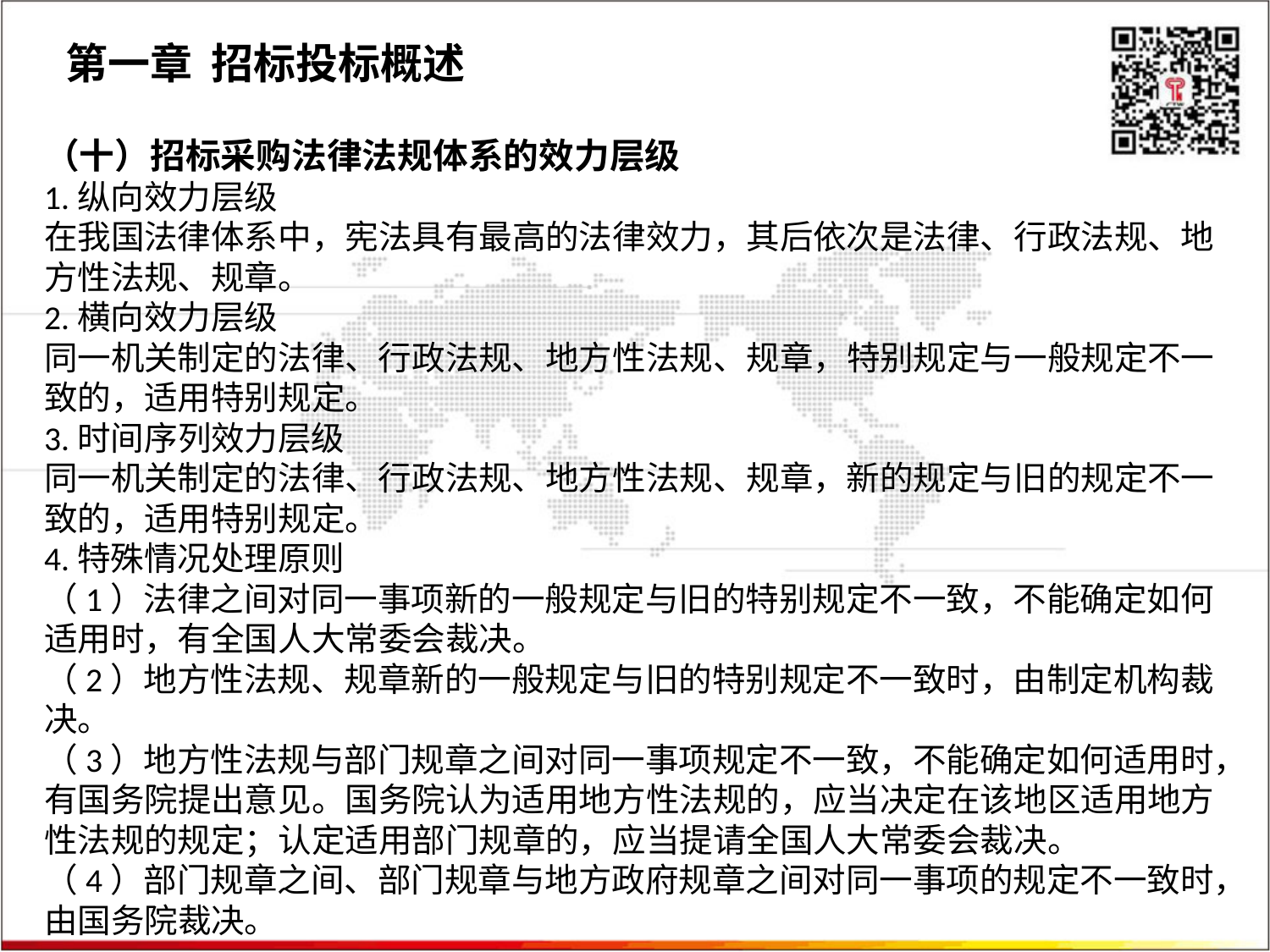

第一章  招标投标概述
（十）招标采购法律法规体系的效力层级
1.纵向效力层级
在我国法律体系中，宪法具有最高的法律效力，其后依次是法律、行政法规、地方性法规、规章。
2.横向效力层级
同一机关制定的法律、行政法规、地方性法规、规章，特别规定与一般规定不一致的，适用特别规定。
3.时间序列效力层级
同一机关制定的法律、行政法规、地方性法规、规章，新的规定与旧的规定不一致的，适用特别规定。
4.特殊情况处理原则
（1）法律之间对同一事项新的一般规定与旧的特别规定不一致，不能确定如何适用时，有全国人大常委会裁决。
（2）地方性法规、规章新的一般规定与旧的特别规定不一致时，由制定机构裁决。
（3）地方性法规与部门规章之间对同一事项规定不一致，不能确定如何适用时，有国务院提出意见。国务院认为适用地方性法规的，应当决定在该地区适用地方性法规的规定；认定适用部门规章的，应当提请全国人大常委会裁决。
（4）部门规章之间、部门规章与地方政府规章之间对同一事项的规定不一致时，由国务院裁决。